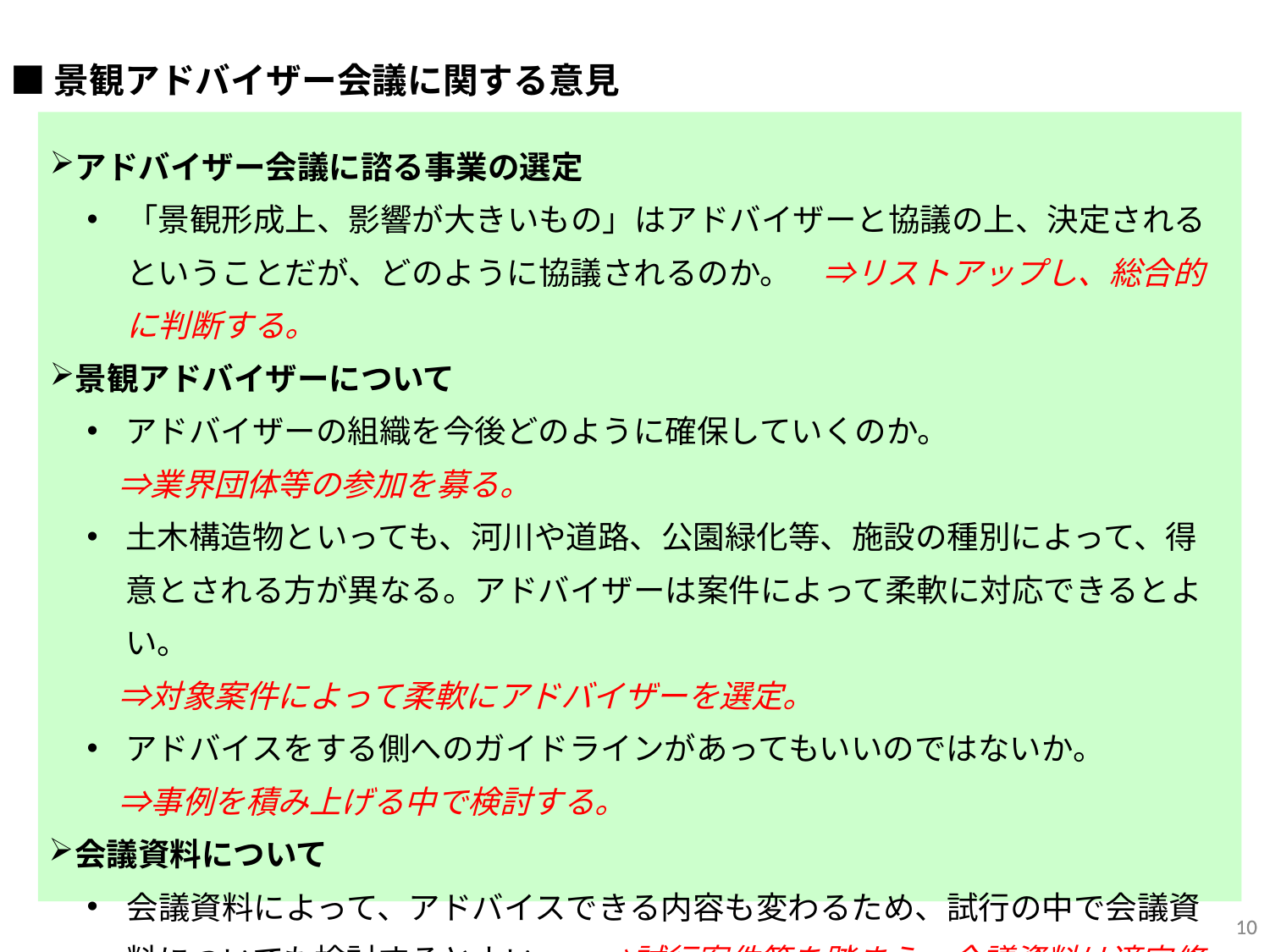

■景観アドバイザー会議に関する意見
■景観アドバイザー会議に関する意見

アドバイザー会議に諮る事業の選定について
「景観形成上、影響が大きいもの」はアドバイザーと協議の上、決定されるということだが、どのように協議されるのか。（辰谷委員）
　　⇒どのように決定するのか、実務的なレベルでの検討が必要

アドバイザー会議に諮る事業の選定
「景観形成上、影響が大きいもの」はアドバイザーと協議の上、決定されるということだが、どのように協議されるのか。　⇒リストアップし、総合的に判断する。
景観アドバイザーについて
アドバイザーの組織を今後どのように確保していくのか。
　⇒業界団体等の参加を募る。
土木構造物といっても、河川や道路、公園緑化等、施設の種別によって、得意とされる方が異なる。アドバイザーは案件によって柔軟に対応できるとよい。
　⇒対象案件によって柔軟にアドバイザーを選定。
アドバイスをする側へのガイドラインがあってもいいのではないか。
　⇒事例を積み上げる中で検討する。
会議資料について
会議資料によって、アドバイスできる内容も変わるため、試行の中で会議資料についても検討するとよい。　⇒試行案件等を踏まえ、会議資料は適宜修正する。

景観アドバイザーについて
アドバイザーの組織を今後どのように確保していくのか。（長町委員）
土木構造物といっても、河川や道路、公園緑化等、施設の種別によって、得意とされる方が異なる。アドバイザーは案件によって柔軟に対応できるとよい。（川﨑代理）
　　⇒対象事業の施設種別ごとにアドバイザーを設定するのか（することは可能なのか）
アドバイスをする側へのガイドラインがあってもいいのではないか。（長町委員）
　　⇒ガイドラインを作成するのか
　　⇒施設種別ごとにアドバイスの内容が異なることが想定されるため、アドバイザーの設定と併せた検討が必要

会議資料について
会議資料によって、アドバイスできる内容も変わるため、試行の中で会議資料についても検討するとよい。（武田委員）
　　⇒試行案件等を踏まえ、会議資料は適宜修正する
10
10